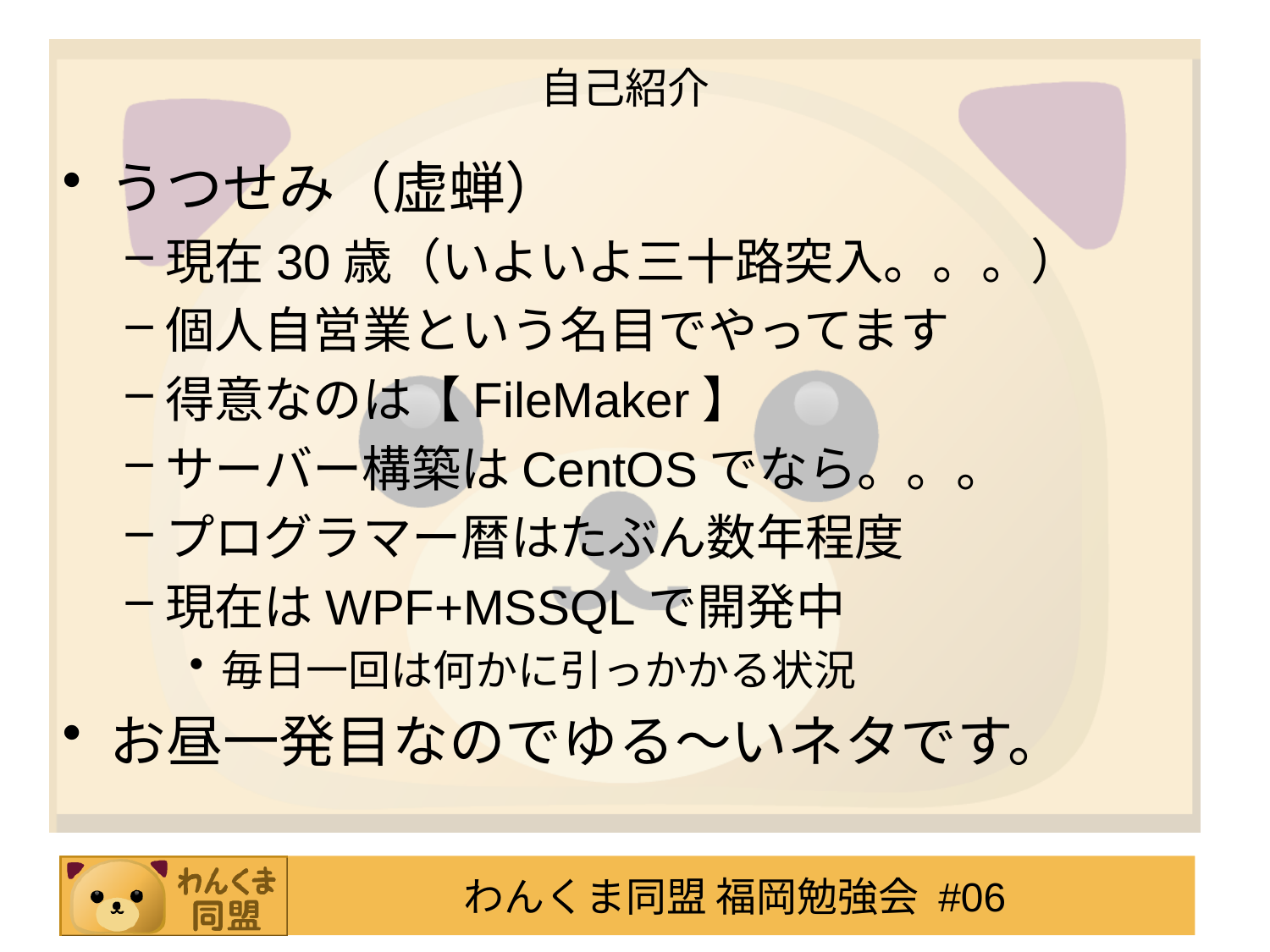

# 自己紹介
うつせみ（虚蝉）
現在30歳（いよいよ三十路突入。。。）
個人自営業という名目でやってます
得意なのは【FileMaker】
サーバー構築はCentOSでなら。。。
プログラマー暦はたぶん数年程度
現在はWPF+MSSQLで開発中
毎日一回は何かに引っかかる状況
お昼一発目なのでゆる～いネタです。